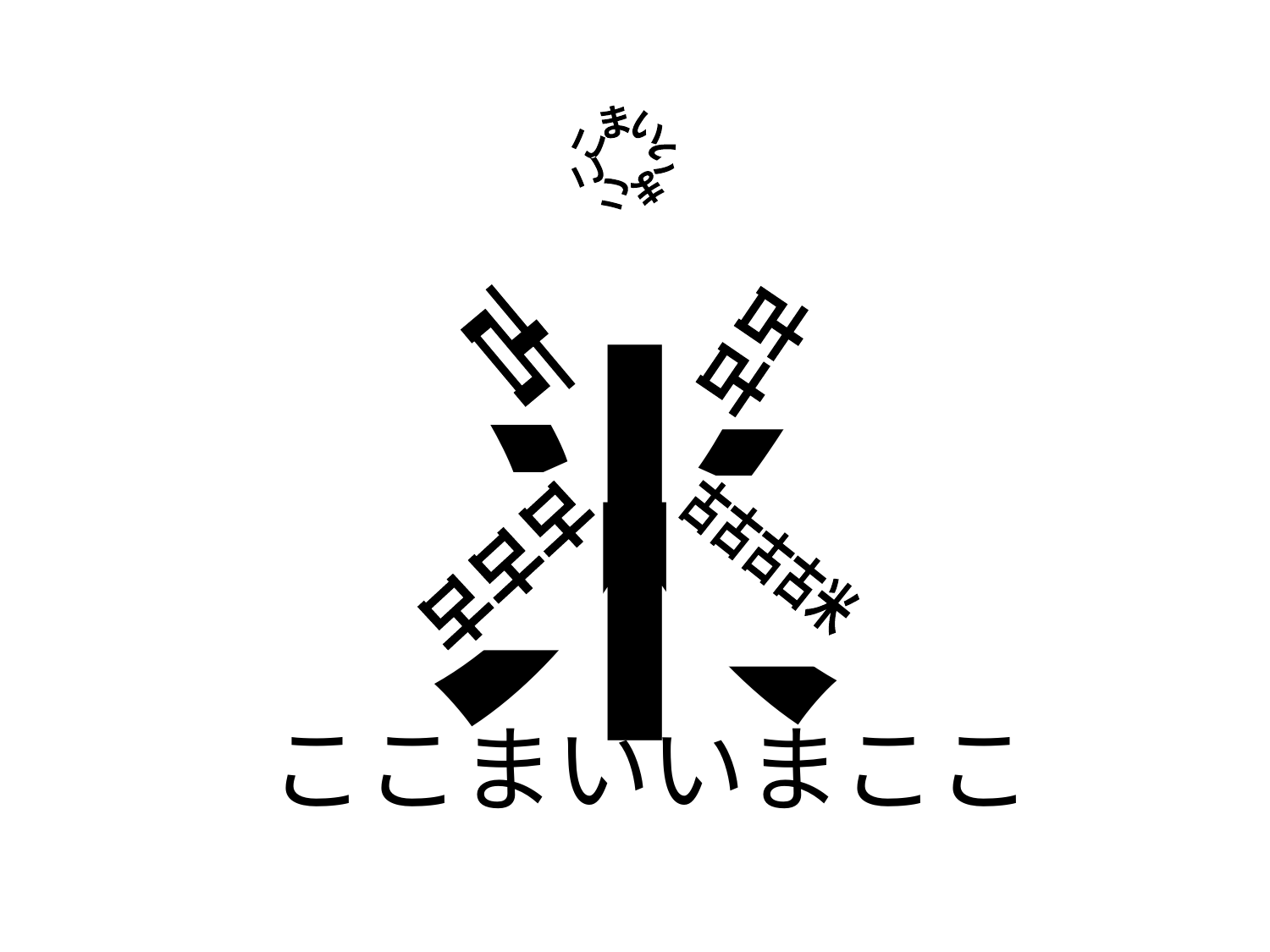

こまいいまここ
米

古
古古
古古古古米
古古古
ここまいいまここ